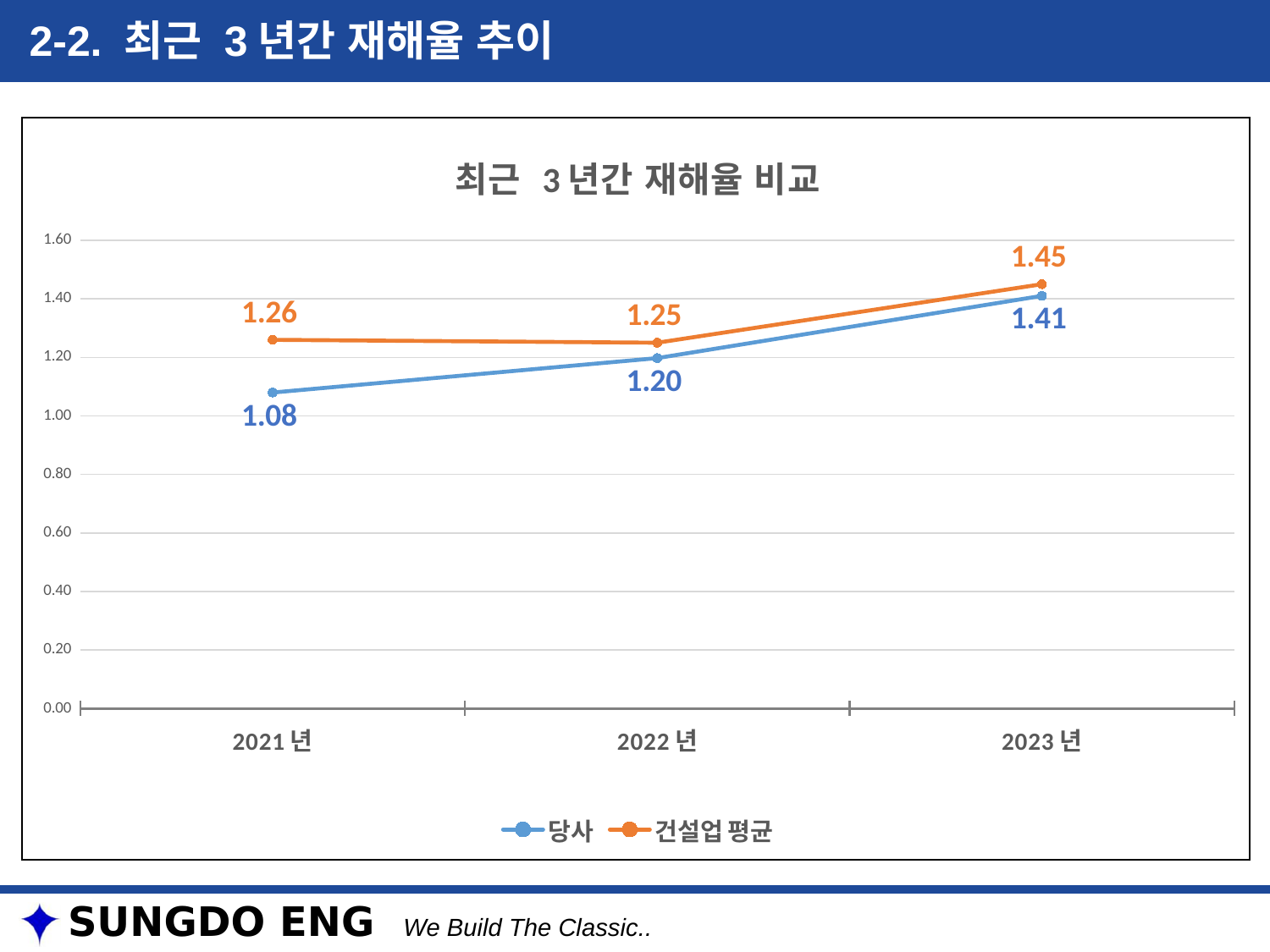

2-2. 최근 3년간 재해율 추이
|  |
| --- |

### Chart: 최근 3년간 재해율 비교

| Category | 당사 | 건설업 평균 |
|---|---|---|
| 2021년 | 1.0798850468606933 | 1.26 |
| 2022년 | 1.197519131201976 | 1.25 |
| 2023년 | 1.4101551273489883 | 1.45 |